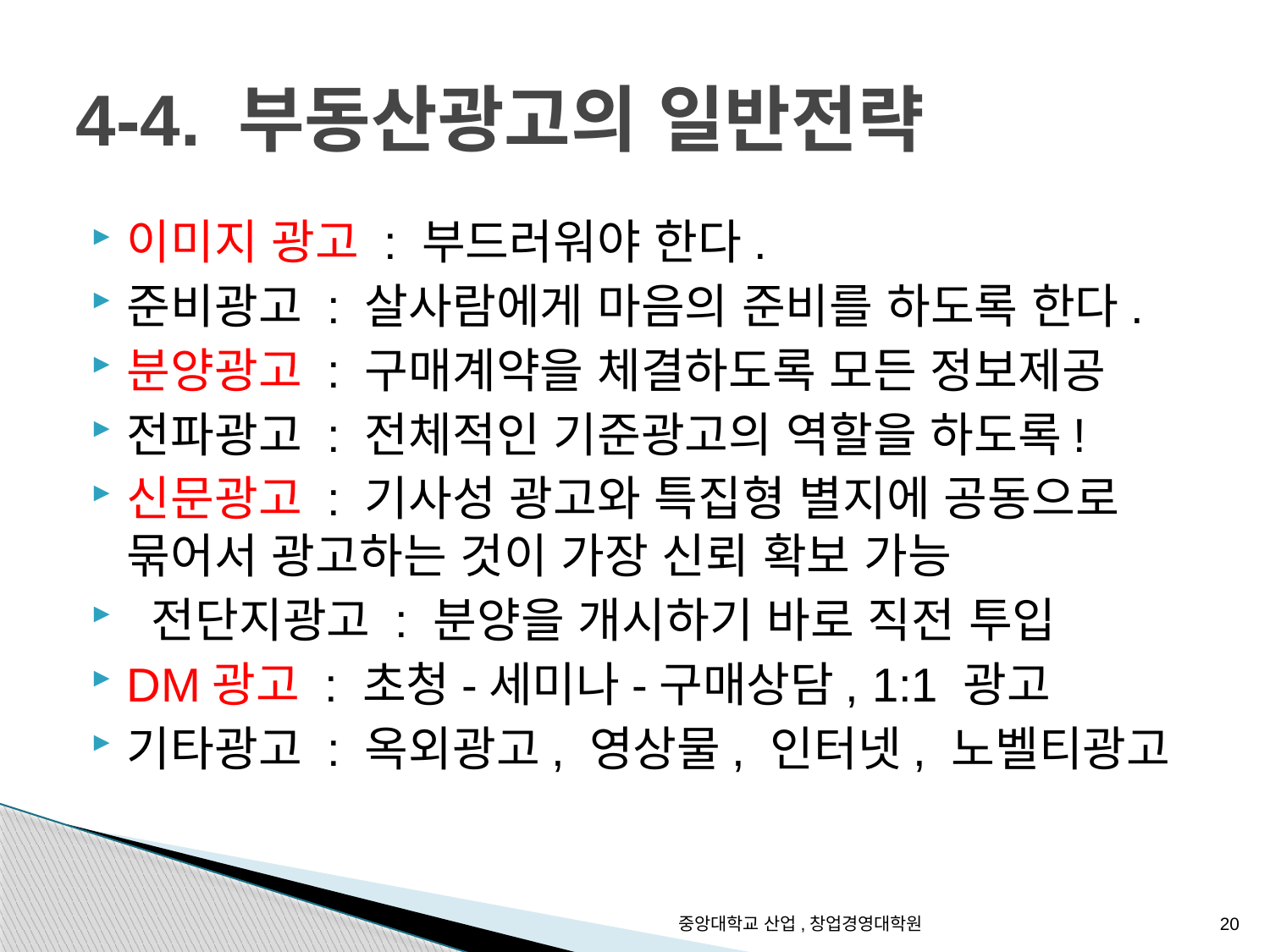

# 4-4. 부동산광고의 일반전략
이미지 광고 : 부드러워야 한다.
준비광고 : 살사람에게 마음의 준비를 하도록 한다.
분양광고 : 구매계약을 체결하도록 모든 정보제공
전파광고 : 전체적인 기준광고의 역할을 하도록!
신문광고 : 기사성 광고와 특집형 별지에 공동으로 묶어서 광고하는 것이 가장 신뢰 확보 가능
 전단지광고 : 분양을 개시하기 바로 직전 투입
DM광고 : 초청-세미나-구매상담, 1:1 광고
기타광고 : 옥외광고, 영상물, 인터넷, 노벨티광고
중앙대학교 산업,창업경영대학원
20